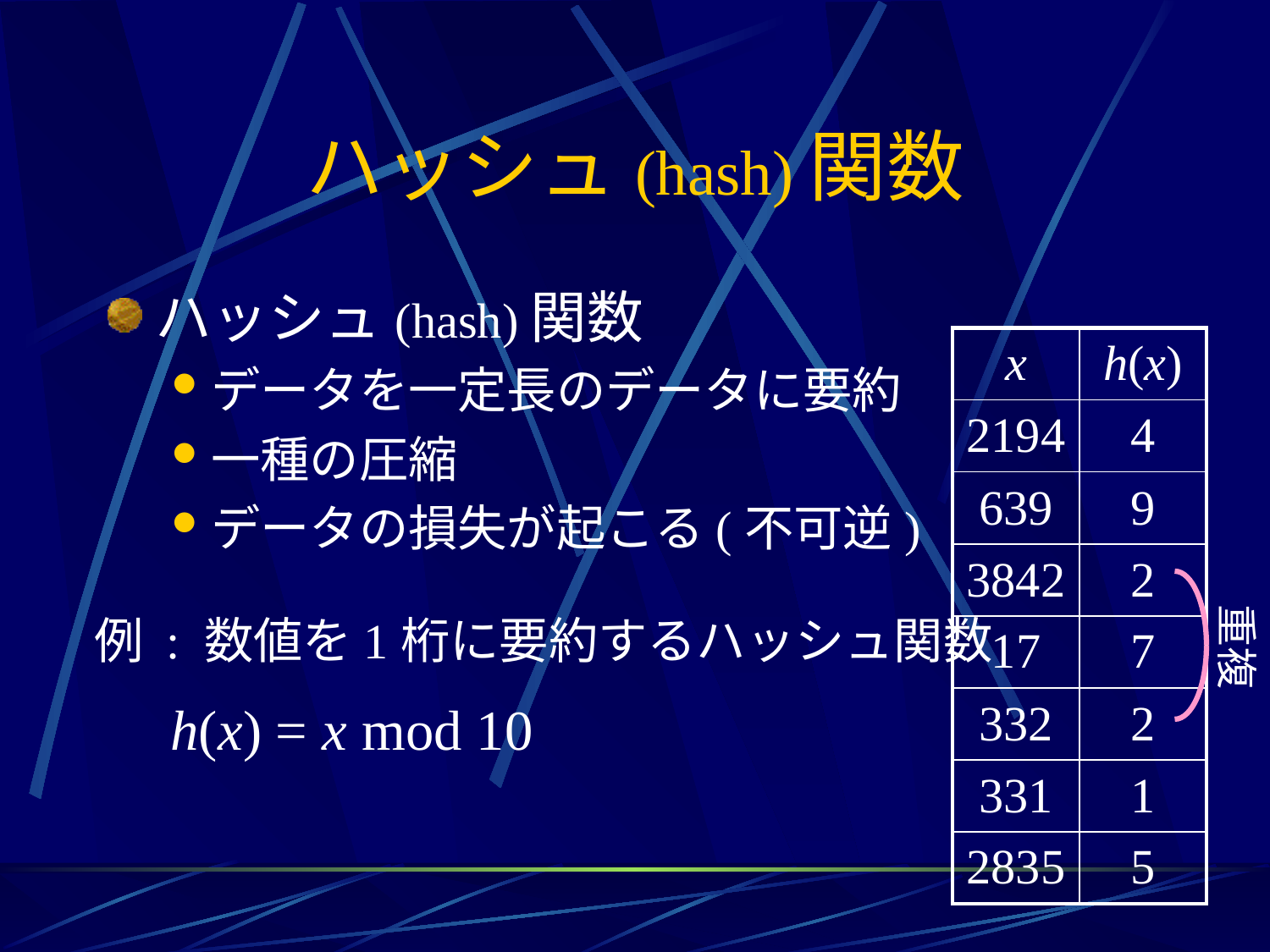

# ハッシュ(hash)関数
ハッシュ(hash)関数
データを一定長のデータに要約
一種の圧縮
データの損失が起こる(不可逆)
| x | h(x) |
| --- | --- |
| 2194 | 4 |
| 639 | 9 |
| 3842 | 2 |
| 17 | 7 |
| 332 | 2 |
| 331 | 1 |
| 2835 | 5 |

重複
例 : 数値を1桁に要約するハッシュ関数
h(x) = x mod 10